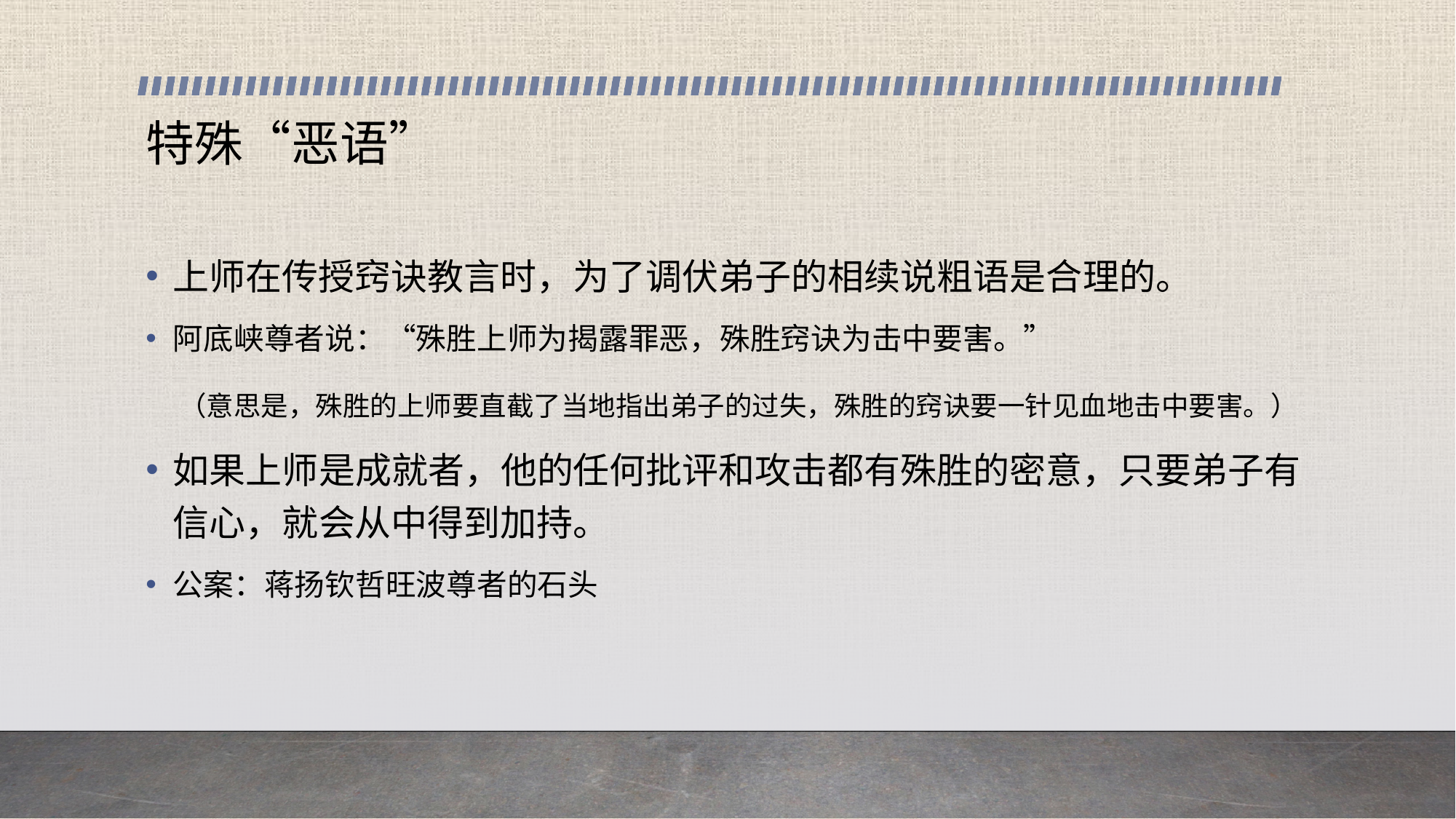

# 特殊“恶语”
上师在传授窍诀教言时，为了调伏弟子的相续说粗语是合理的。
阿底峡尊者说：“殊胜上师为揭露罪恶，殊胜窍诀为击中要害。”
   （意思是，殊胜的上师要直截了当地指出弟子的过失，殊胜的窍诀要一针见血地击中要害。）
如果上师是成就者，他的任何批评和攻击都有殊胜的密意，只要弟子有信心，就会从中得到加持。
公案：蒋扬钦哲旺波尊者的石头